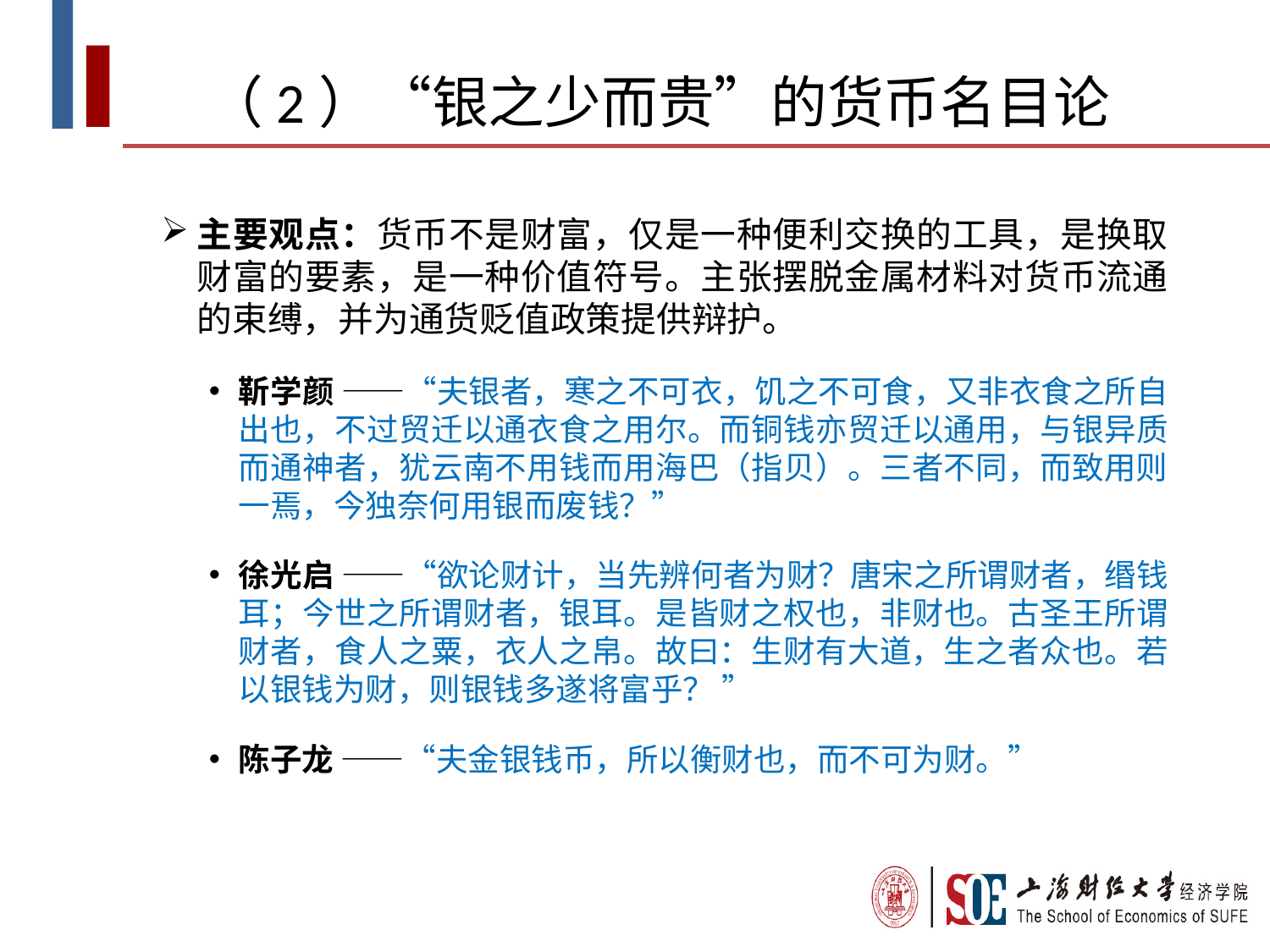

# （2）“银之少而贵”的货币名目论
主要观点：货币不是财富，仅是一种便利交换的工具，是换取财富的要素，是一种价值符号。主张摆脱金属材料对货币流通的束缚，并为通货贬值政策提供辩护。
靳学颜 ——“夫银者，寒之不可衣，饥之不可食，又非衣食之所自出也，不过贸迁以通衣食之用尔。而铜钱亦贸迁以通用，与银异质而通神者，犹云南不用钱而用海巴（指贝）。三者不同，而致用则一焉，今独奈何用银而废钱？”
徐光启 ——“欲论财计，当先辨何者为财？唐宋之所谓财者，缗钱耳；今世之所谓财者，银耳。是皆财之权也，非财也。古圣王所谓财者，食人之粟，衣人之帛。故曰：生财有大道，生之者众也。若以银钱为财，则银钱多遂将富乎？ ”
陈子龙 ——“夫金银钱币，所以衡财也，而不可为财。”